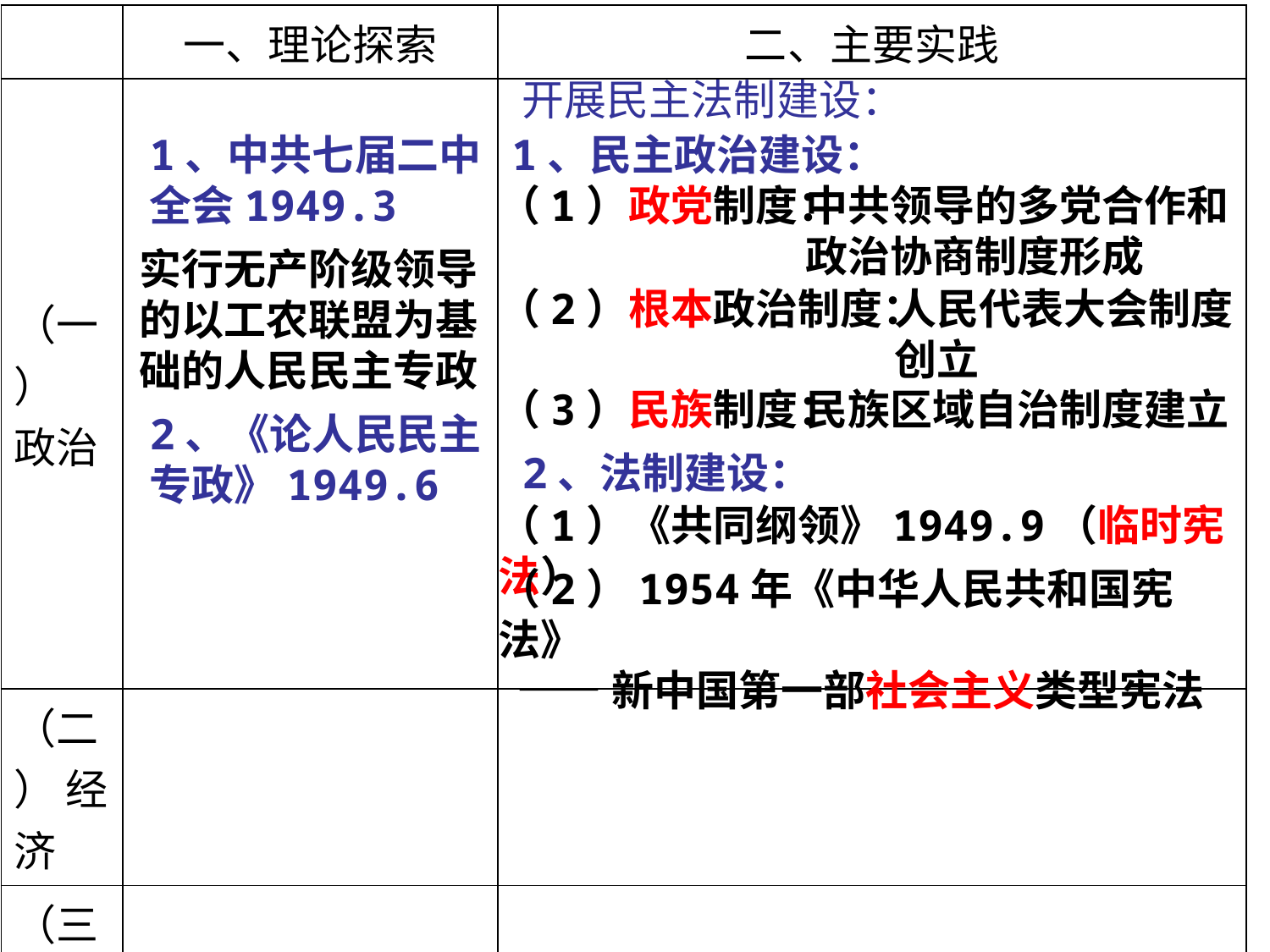

|  | 一、理论探索 | 二、主要实践 |
| --- | --- | --- |
| （一） 政治 |  |  |
| （二） 经济 |  |  |
| （三） 外交 |  |  |
#
开展民主法制建设：
1、中共七届二中全会1949.3
1、民主政治建设：
（1）政党制度：
中共领导的多党合作和
政治协商制度形成
实行无产阶级领导的以工农联盟为基础的人民民主专政
（2）根本政治制度：
人民代表大会制度
创立
（3）民族制度：
民族区域自治制度建立
2、《论人民民主专政》1949.6
2、法制建设：
（1）《共同纲领》1949.9（临时宪法）
（2）1954年《中华人民共和国宪法》
  ——新中国第一部社会主义类型宪法